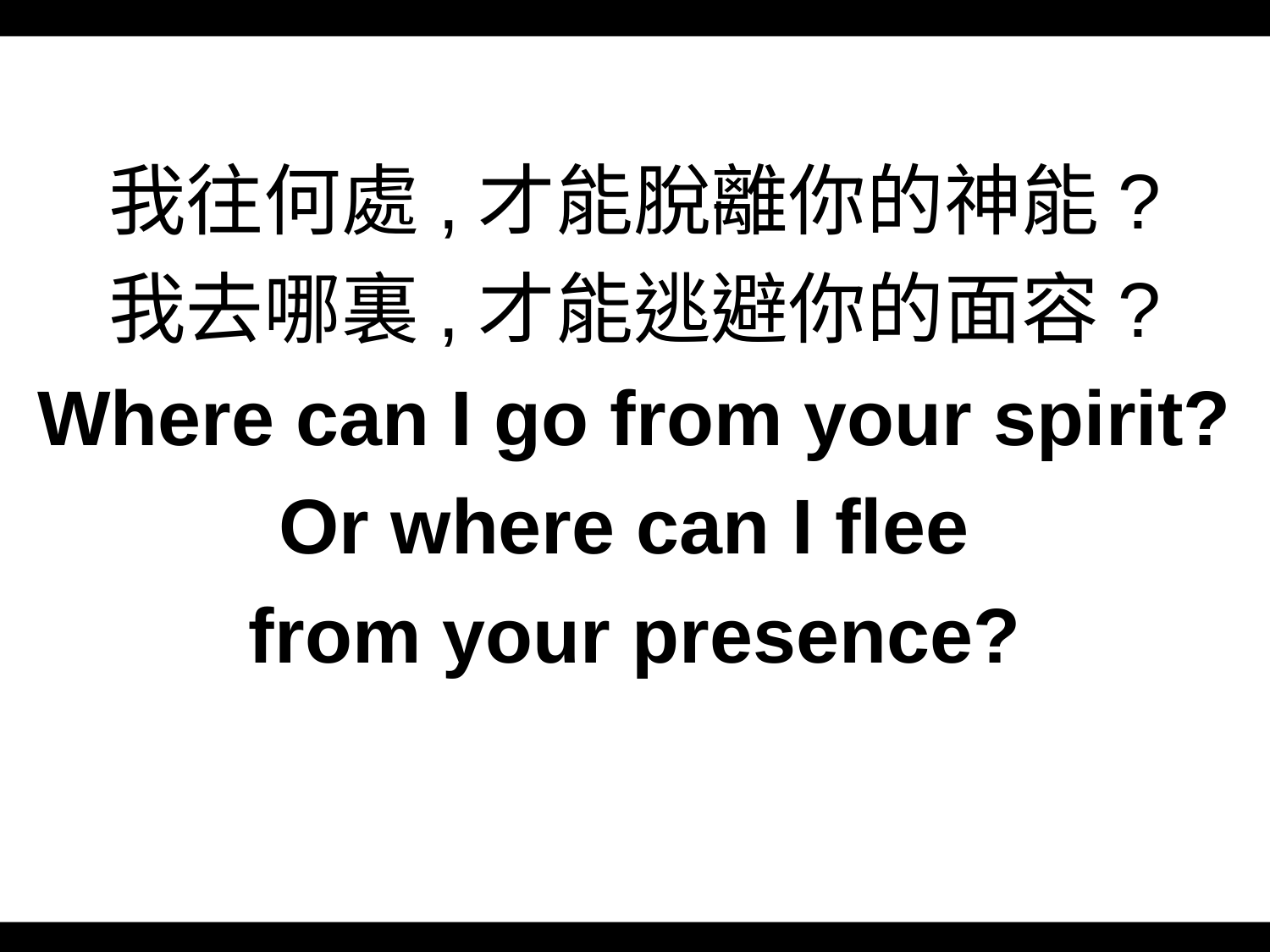

我往何處,才能脫離你的神能?
我去哪裏,才能逃避你的面容?
Where can I go from your spirit?
Or where can I flee
from your presence?